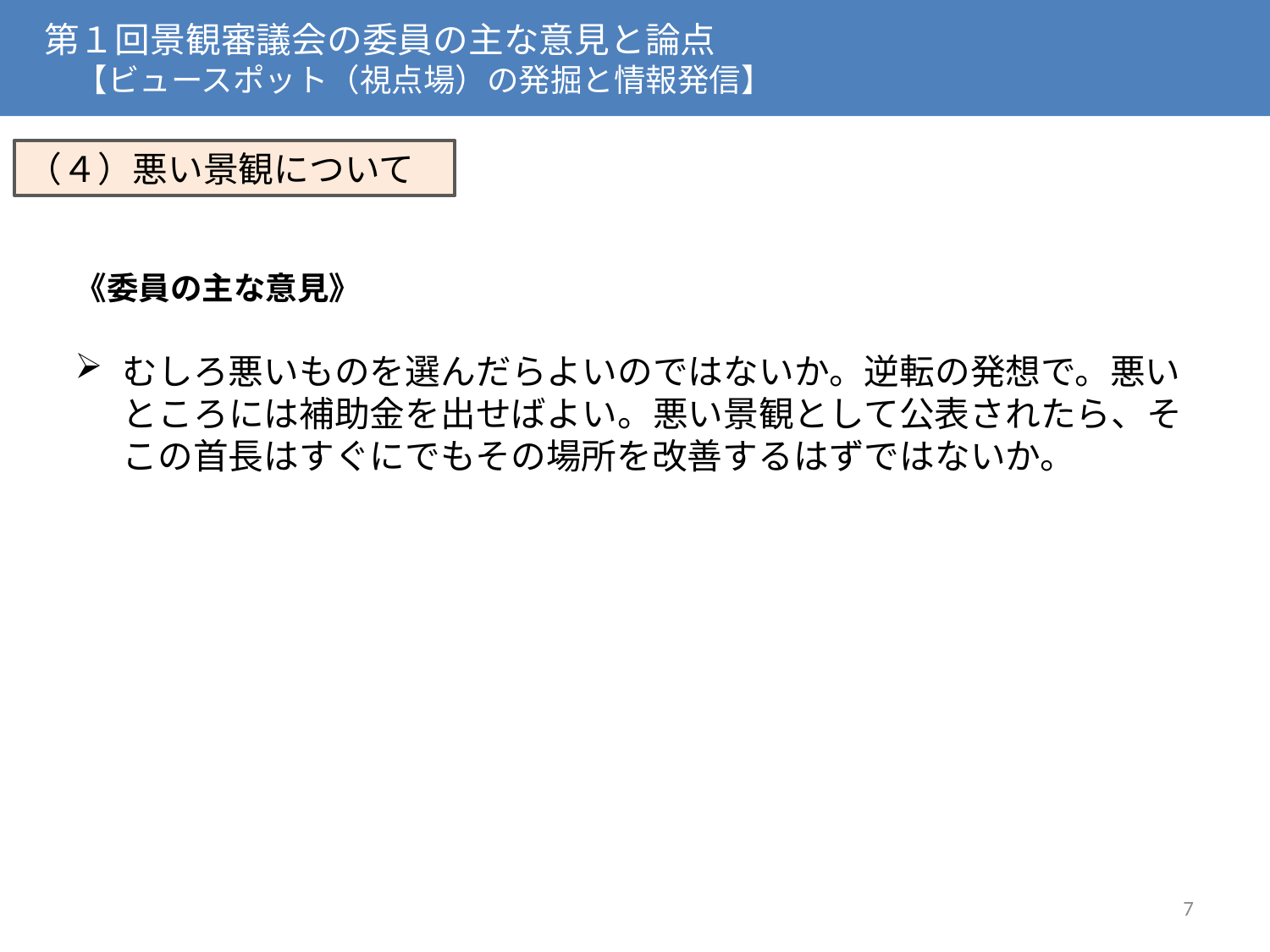

第１回景観審議会の委員の主な意見と論点
　　【ビュースポット（視点場）の発掘と情報発信】
（４）悪い景観について
《委員の主な意見》

むしろ悪いものを選んだらよいのではないか。逆転の発想で。悪いところには補助金を出せばよい。悪い景観として公表されたら、そこの首長はすぐにでもその場所を改善するはずではないか。
7